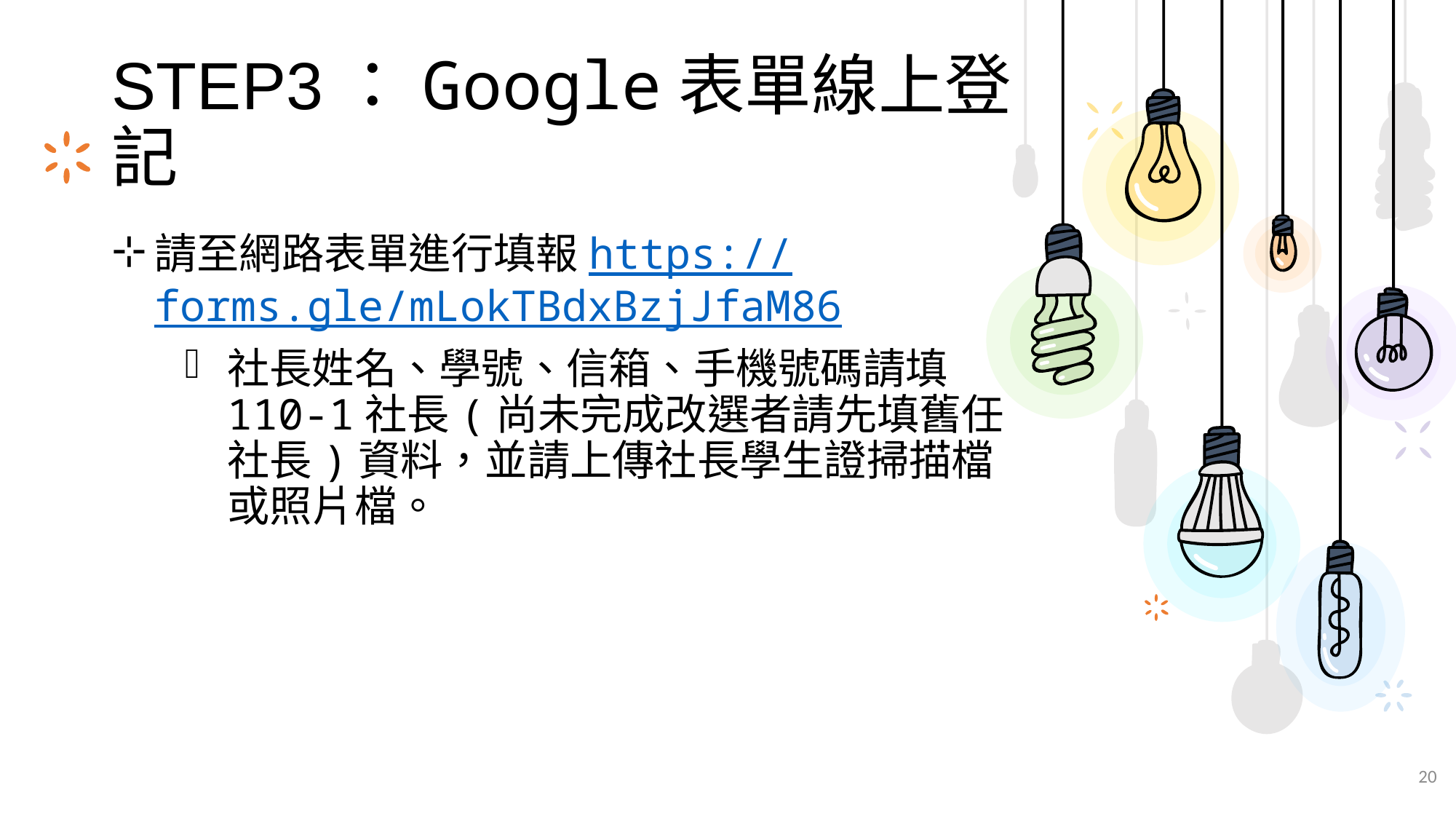

# STEP3：Google表單線上登記
請至網路表單進行填報https://forms.gle/mLokTBdxBzjJfaM86
社長姓名、學號、信箱、手機號碼請填110-1社長(尚未完成改選者請先填舊任社長)資料，並請上傳社長學生證掃描檔或照片檔。

20